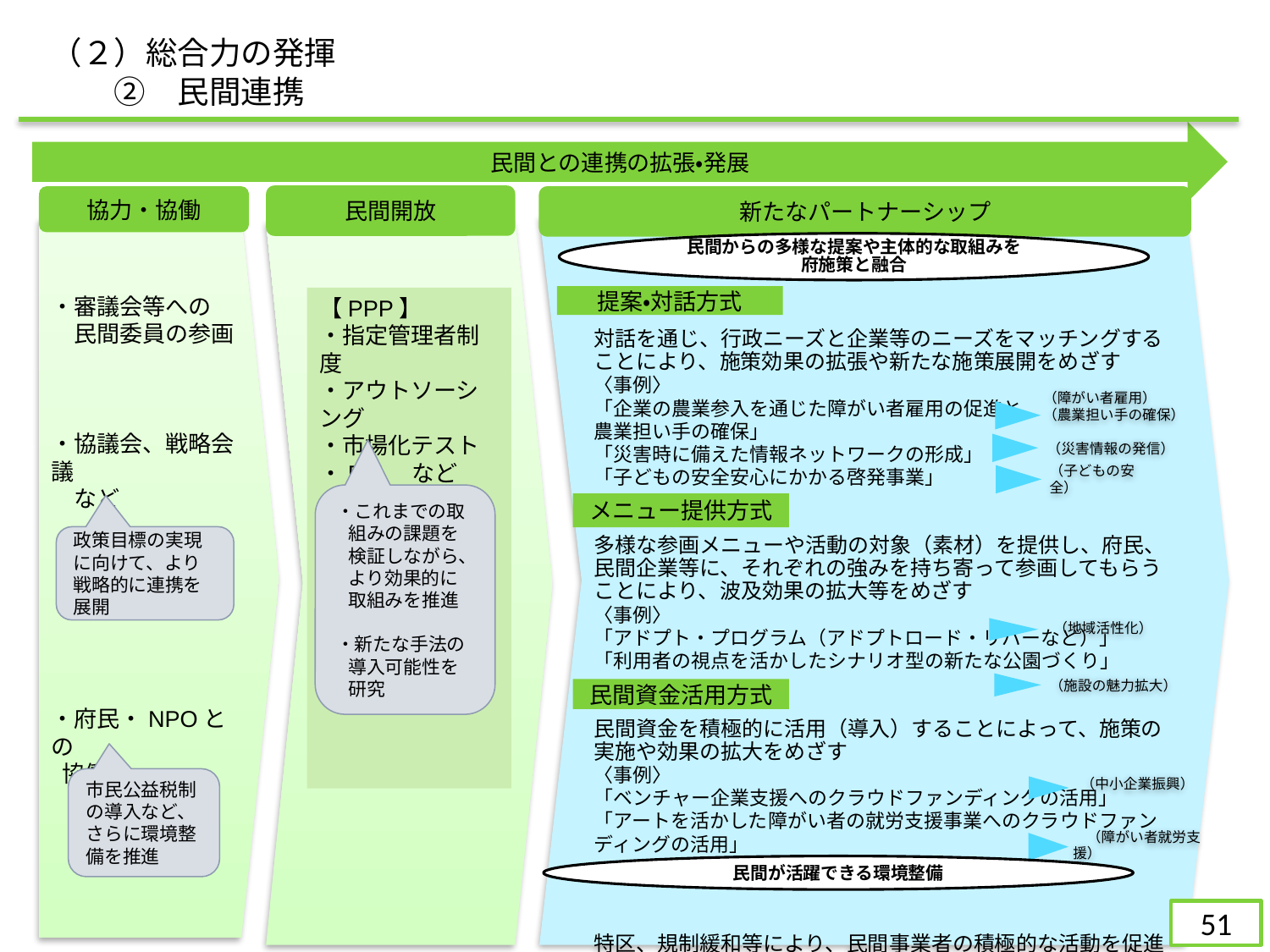

（２）総合力の発揮
　　②　民間連携
民間との連携の拡張・発展

民間開放
協力・協働
新たなパートナーシップ

対話を通じ、行政ニーズと企業等のニーズをマッチングすることにより、施策効果の拡張や新たな施策展開をめざす
〈事例〉
「企業の農業参入を通じた障がい者雇用の促進と
農業担い手の確保」
「災害時に備えた情報ネットワークの形成」
「子どもの安全安心にかかる啓発事業」

多様な参画メニューや活動の対象（素材）を提供し、府民、民間企業等に、それぞれの強みを持ち寄って参画してもらうことにより、波及効果の拡大等をめざす
〈事例〉
「アドプト・プログラム（アドプトロード・リバーなど）」
「利用者の視点を活かしたシナリオ型の新たな公園づくり」

民間資金を積極的に活用（導入）することによって、施策の実施や効果の拡大をめざす
〈事例〉
「ベンチャー企業支援へのクラウドファンディングの活用」
「アートを活かした障がい者の就労支援事業へのクラウドファンディングの活用」

特区、規制緩和等により、民間事業者の積極的な活動を促進

・審議会等への
　民間委員の参画

・協議会、戦略会議
　など

・府民・NPOとの
 協働

民間からの多様な提案や主体的な取組みを
府施策と融合
提案・対話方式
【PPP】
・指定管理者制度
・アウトソーシング
・市場化テスト
・PFI　など
（障がい者雇用）
（農業担い手の確保）
メニュー提供方式
（地域活性化）
民間資金活用方式
（中小企業振興）
　（障がい者就労支援）

（災害情報の発信）

（子どもの安全）

・これまでの取組みの課題を検証しながら、より効果的に取組みを推進

・新たな手法の導入可能性を研究
政策目標の実現に向けて、より戦略的に連携を展開

（施設の魅力拡大）

市民公益税制の導入など、
さらに環境整備を推進

民間が活躍できる環境整備
51